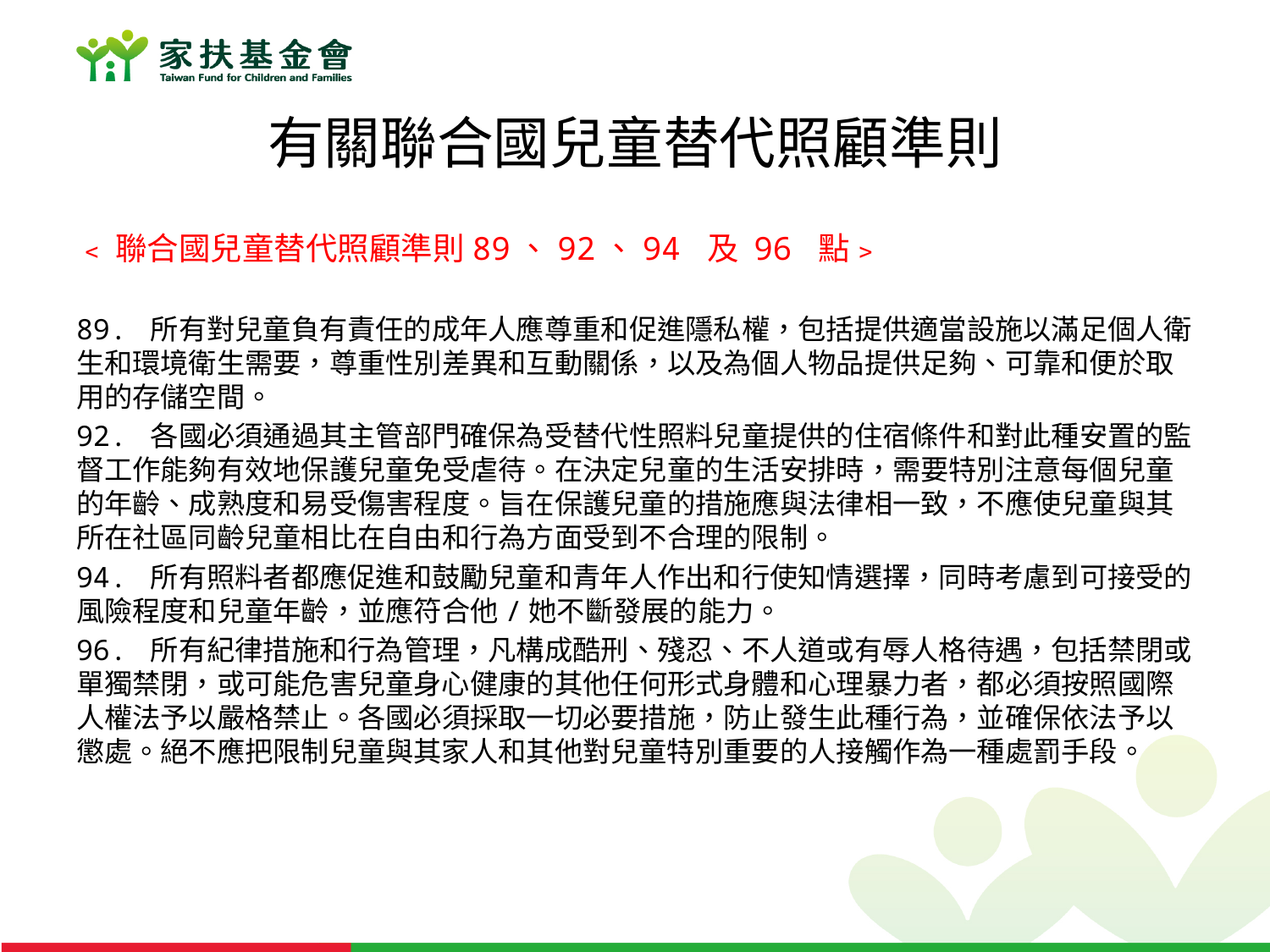

# 有關聯合國兒童替代照顧準則
﹤聯合國兒童替代照顧準則89、92、94 及 96 點﹥

89. 所有對兒童負有責任的成年人應尊重和促進隱私權，包括提供適當設施以滿足個人衛生和環境衛生需要，尊重性別差異和互動關係，以及為個人物品提供足夠、可靠和便於取用的存儲空間。
92. 各國必須通過其主管部門確保為受替代性照料兒童提供的住宿條件和對此種安置的監督工作能夠有效地保護兒童免受虐待。在決定兒童的生活安排時，需要特別注意每個兒童的年齡、成熟度和易受傷害程度。旨在保護兒童的措施應與法律相一致，不應使兒童與其所在社區同齡兒童相比在自由和行為方面受到不合理的限制。
94. 所有照料者都應促進和鼓勵兒童和青年人作出和行使知情選擇，同時考慮到可接受的風險程度和兒童年齡，並應符合他/她不斷發展的能力。
96. 所有紀律措施和行為管理，凡構成酷刑、殘忍、不人道或有辱人格待遇，包括禁閉或單獨禁閉，或可能危害兒童身心健康的其他任何形式身體和心理暴力者，都必須按照國際人權法予以嚴格禁止。各國必須採取一切必要措施，防止發生此種行為，並確保依法予以懲處。絕不應把限制兒童與其家人和其他對兒童特別重要的人接觸作為一種處罰手段。